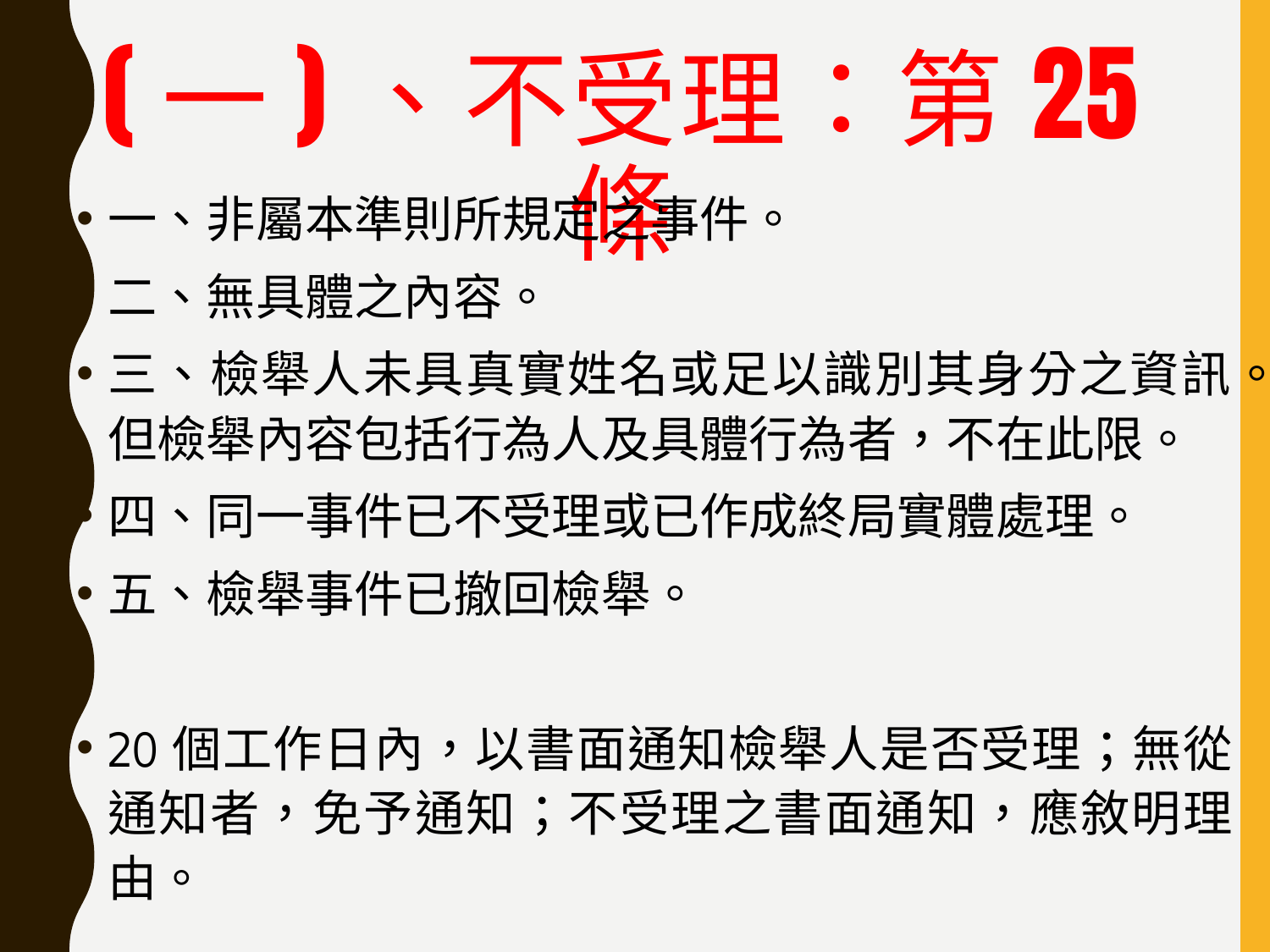

# (一)、不受理：第25條
一、非屬本準則所規定之事件。
二、無具體之內容。
三、檢舉人未具真實姓名或足以識別其身分之資訊。但檢舉內容包括行為人及具體行為者，不在此限。
四、同一事件已不受理或已作成終局實體處理。
五、檢舉事件已撤回檢舉。

20個工作日內，以書面通知檢舉人是否受理；無從通知者，免予通知；不受理之書面通知，應敘明理由。